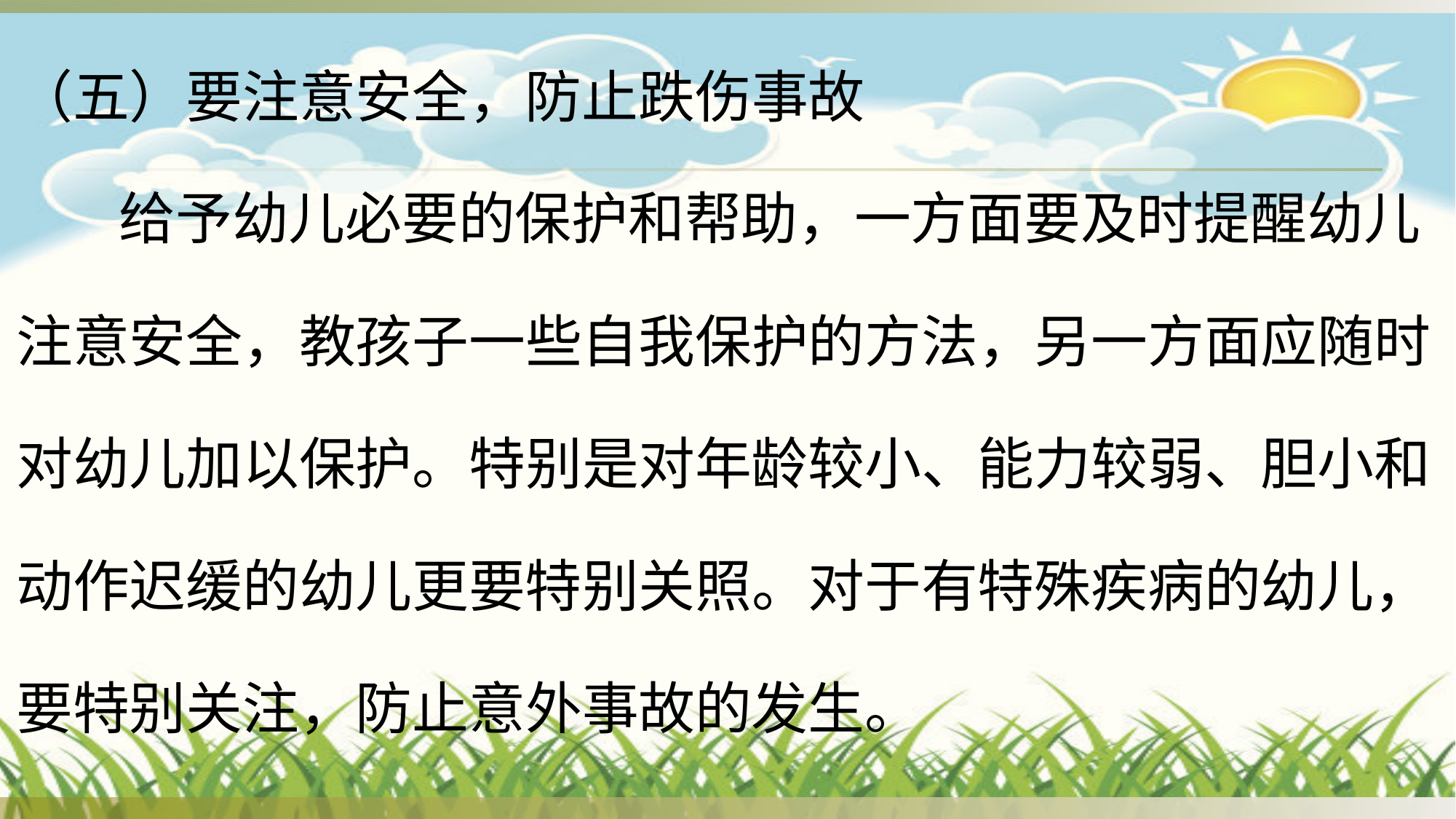

（五）要注意安全，防止跌伤事故
       给予幼儿必要的保护和帮助，一方面要及时提醒幼儿注意安全，教孩子一些自我保护的方法，另一方面应随时对幼儿加以保护。特别是对年龄较小、能力较弱、胆小和动作迟缓的幼儿更要特别关照。对于有特殊疾病的幼儿，要特别关注，防止意外事故的发生。